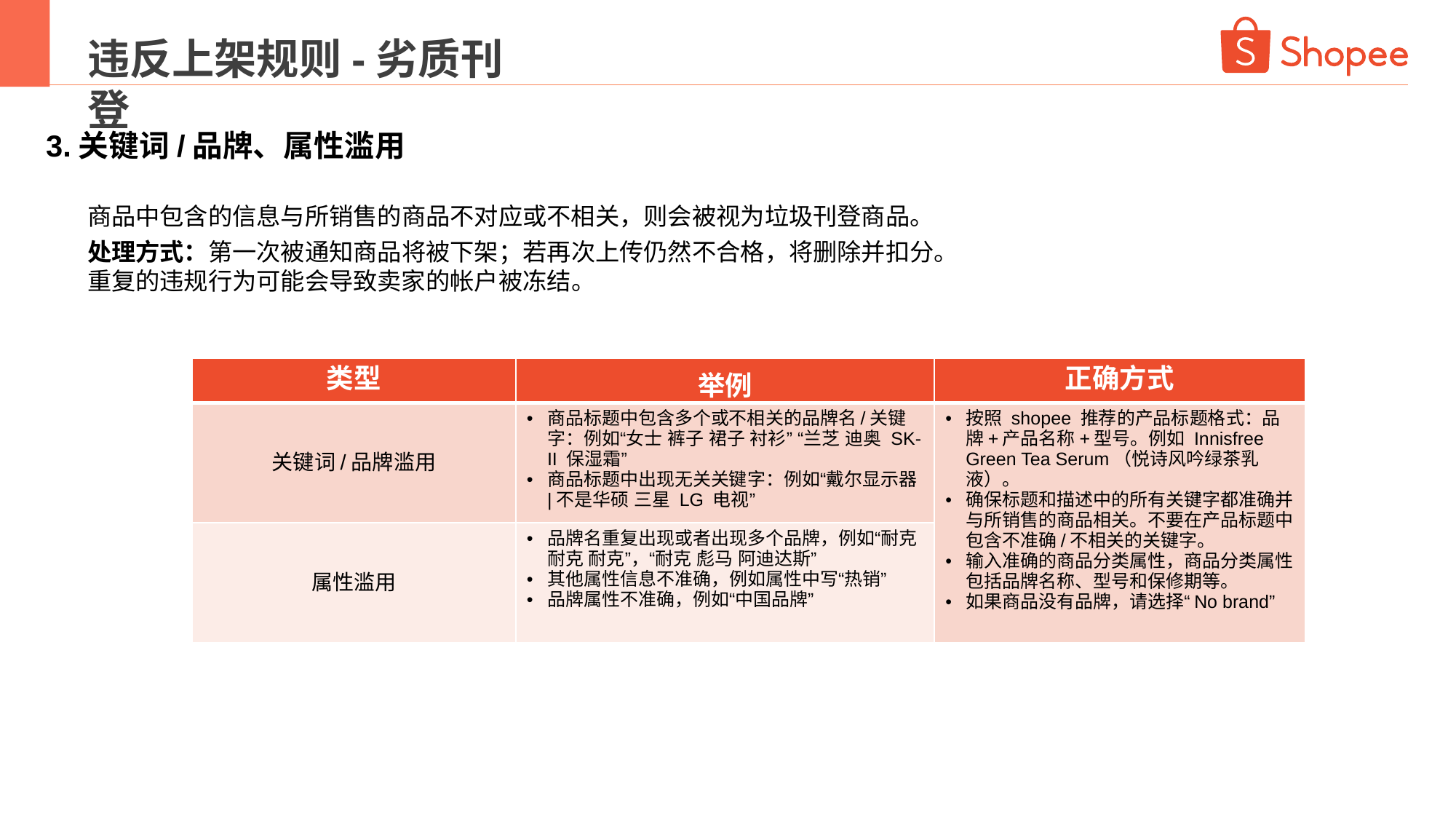

违反上架规则-劣质刊登
3.关键词/品牌、属性滥用
商品中包含的信息与所销售的商品不对应或不相关，则会被视为垃圾刊登商品。
处理方式：第一次被通知商品将被下架；若再次上传仍然不合格，将删除并扣分。
重复的违规行为可能会导致卖家的帐户被冻结。

| 类型 | 举例 | 正确方式 |
| --- | --- | --- |
| 关键词/品牌滥用 | 商品标题中包含多个或不相关的品牌名/关键字：例如“女士 裤子 裙子 衬衫” “兰芝 迪奥 SK-II 保湿霜” 商品标题中出现无关关键字：例如“戴尔显示器|不是华硕 三星 LG 电视” | 按照 shopee 推荐的产品标题格式：品牌+产品名称+型号。例如 Innisfree Green Tea Serum（悦诗风吟绿茶乳液）。 确保标题和描述中的所有关键字都准确并与所销售的商品相关。不要在产品标题中包含不准确/不相关的关键字。 输入准确的商品分类属性，商品分类属性包括品牌名称、型号和保修期等。 如果商品没有品牌，请选择“No brand” |
| 属性滥用 | 品牌名重复出现或者出现多个品牌，例如“耐克 耐克 耐克”，“耐克 彪马 阿迪达斯” 其他属性信息不准确，例如属性中写“热销” 品牌属性不准确，例如“中国品牌” |  |